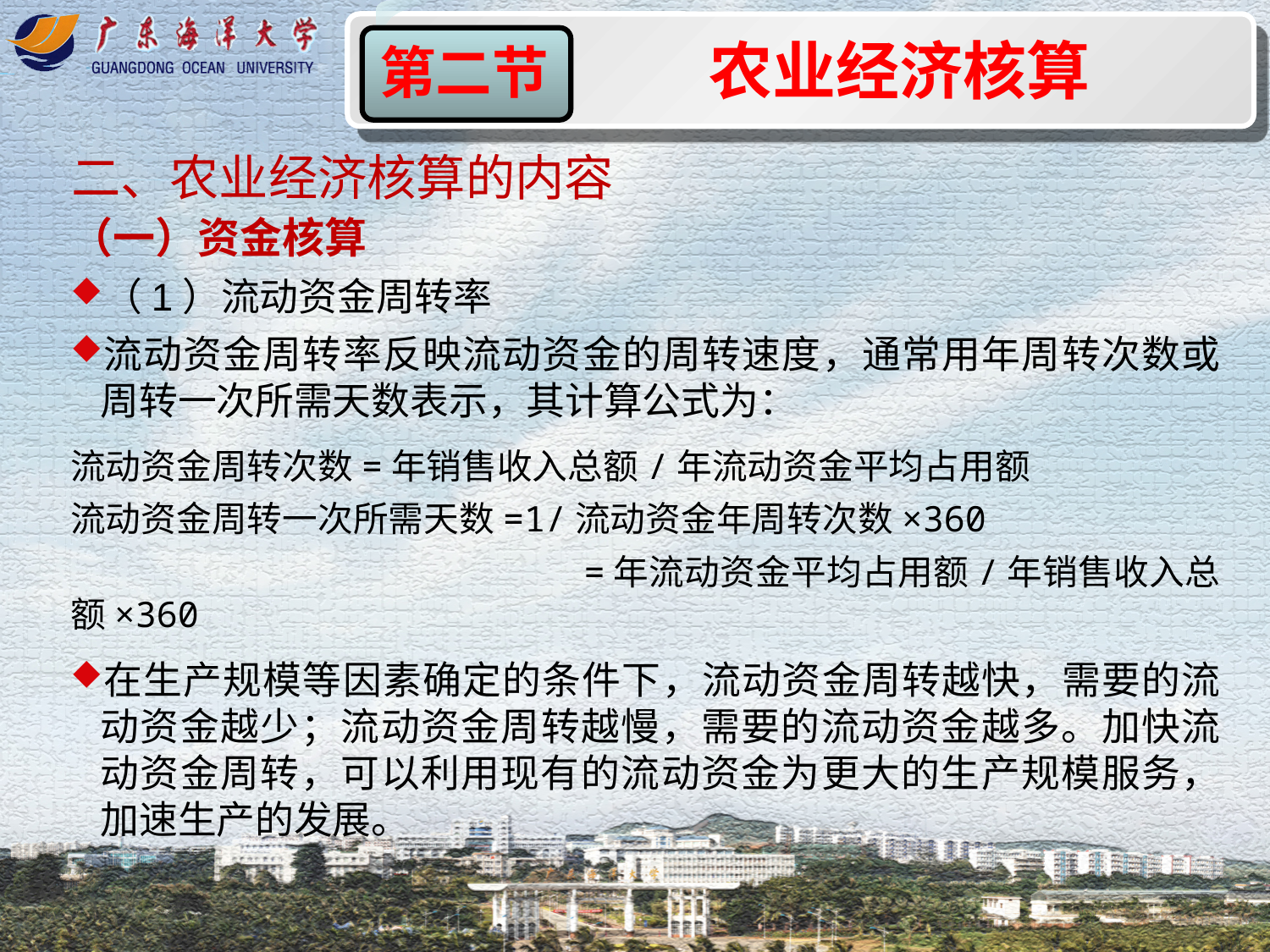

农业经济核算

第二节
二、农业经济核算的内容
（一）资金核算
（1）流动资金周转率
流动资金周转率反映流动资金的周转速度，通常用年周转次数或周转一次所需天数表示，其计算公式为：
流动资金周转次数=年销售收入总额/年流动资金平均占用额
流动资金周转一次所需天数=1/流动资金年周转次数×360
                        =年流动资金平均占用额/年销售收入总额×360
在生产规模等因素确定的条件下，流动资金周转越快，需要的流动资金越少；流动资金周转越慢，需要的流动资金越多。加快流动资金周转，可以利用现有的流动资金为更大的生产规模服务，加速生产的发展。